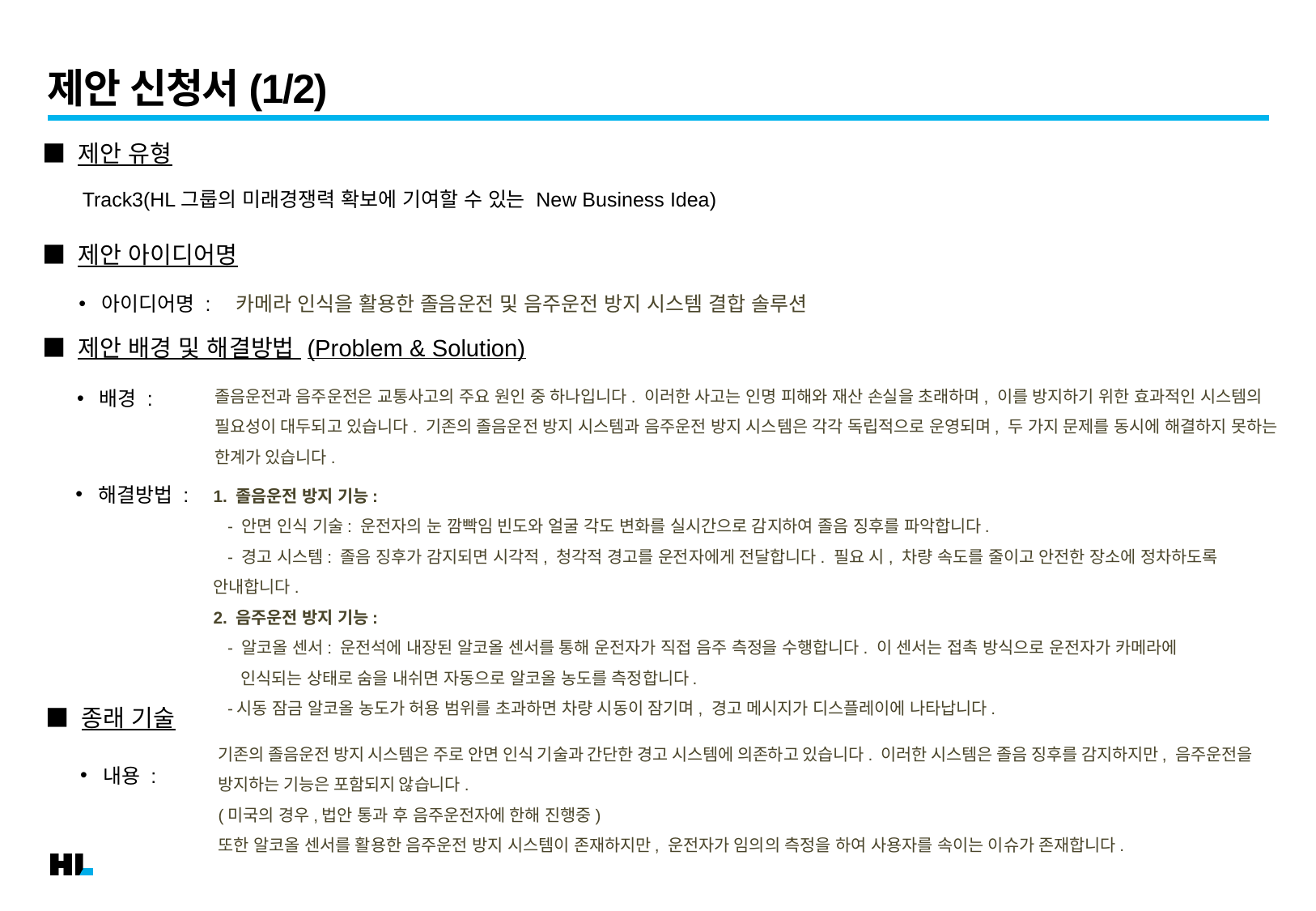

# 제안 신청서(1/2)
■ 제안 유형
Track3(HL그룹의 미래경쟁력 확보에 기여할 수 있는 New Business Idea)
■ 제안 아이디어명
카메라 인식을 활용한 졸음운전 및 음주운전 방지 시스템 결합 솔루션
아이디어명 :
■ 제안 배경 및 해결방법 (Problem & Solution)
배경 :
졸음운전과 음주운전은 교통사고의 주요 원인 중 하나입니다. 이러한 사고는 인명 피해와 재산 손실을 초래하며, 이를 방지하기 위한 효과적인 시스템의 필요성이 대두되고 있습니다. 기존의 졸음운전 방지 시스템과 음주운전 방지 시스템은 각각 독립적으로 운영되며, 두 가지 문제를 동시에 해결하지 못하는 한계가 있습니다.
해결방법 :
1. 졸음운전 방지 기능:
   - 안면 인식 기술: 운전자의 눈 깜빡임 빈도와 얼굴 각도 변화를 실시간으로 감지하여 졸음 징후를 파악합니다.
   - 경고 시스템: 졸음 징후가 감지되면 시각적, 청각적 경고를 운전자에게 전달합니다. 필요 시, 차량 속도를 줄이고 안전한 장소에 정차하도록 안내합니다.
2. 음주운전 방지 기능:
   - 알코올 센서: 운전석에 내장된 알코올 센서를 통해 운전자가 직접 음주 측정을 수행합니다. 이 센서는 접촉 방식으로 운전자가 카메라에
     인식되는 상태로 숨을 내쉬면 자동으로 알코올 농도를 측정합니다.
   -시동 잠금 알코올 농도가 허용 범위를 초과하면 차량 시동이 잠기며, 경고 메시지가 디스플레이에 나타납니다.
■ 종래 기술
기존의 졸음운전 방지 시스템은 주로 안면 인식 기술과 간단한 경고 시스템에 의존하고 있습니다. 이러한 시스템은 졸음 징후를 감지하지만, 음주운전을 방지하는 기능은 포함되지 않습니다.
(미국의 경우,법안 통과 후 음주운전자에 한해 진행중)
또한 알코올 센서를 활용한 음주운전 방지 시스템이 존재하지만, 운전자가 임의의 측정을 하여 사용자를 속이는 이슈가 존재합니다.
내용 :